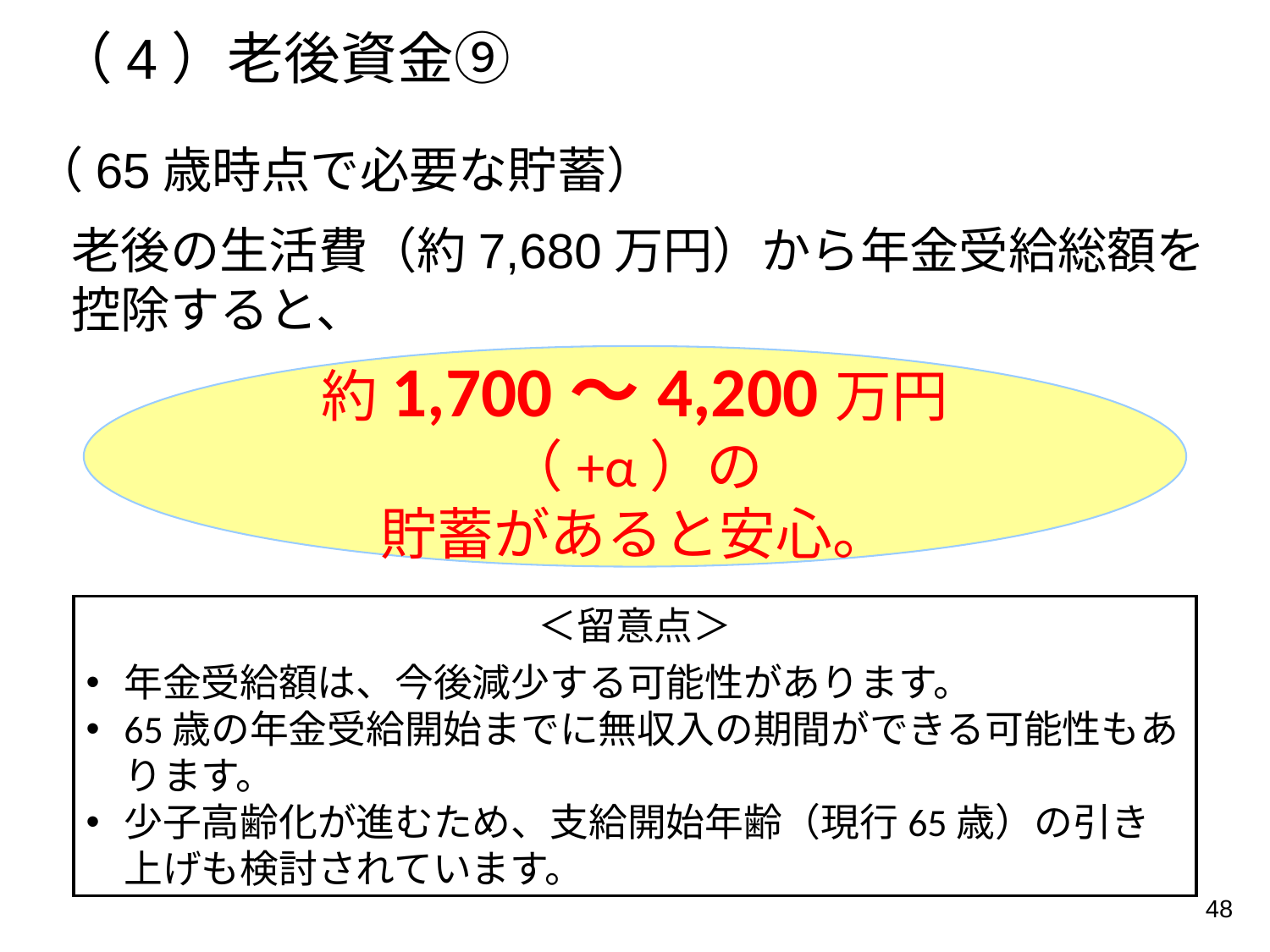

（4）老後資金⑨
（65歳時点で必要な貯蓄）
老後の生活費（約7,680万円）から年金受給総額を控除すると、
約1,700～4,200万円（+α）の
貯蓄があると安心。
＜留意点＞
年金受給額は、今後減少する可能性があります。
65歳の年金受給開始までに無収入の期間ができる可能性もあります。
少子高齢化が進むため、支給開始年齢（現行65歳）の引き上げも検討されています。
48